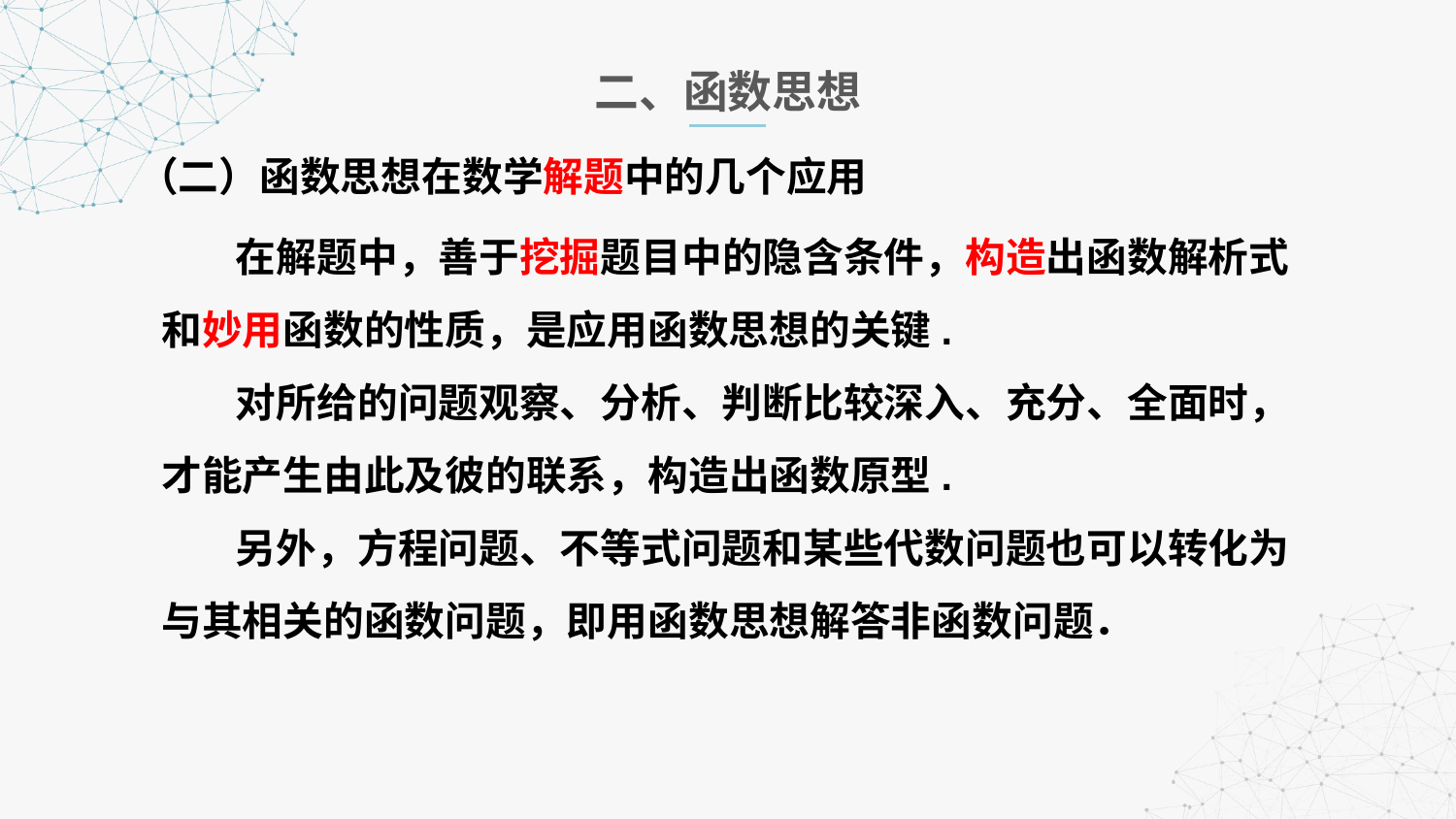

二、函数思想
（二）函数思想在数学解题中的几个应用
       在解题中，善于挖掘题目中的隐含条件，构造出函数解析式和妙用函数的性质，是应用函数思想的关键.
       对所给的问题观察、分析、判断比较深入、充分、全面时，才能产生由此及彼的联系，构造出函数原型.
       另外，方程问题、不等式问题和某些代数问题也可以转化为与其相关的函数问题，即用函数思想解答非函数问题．